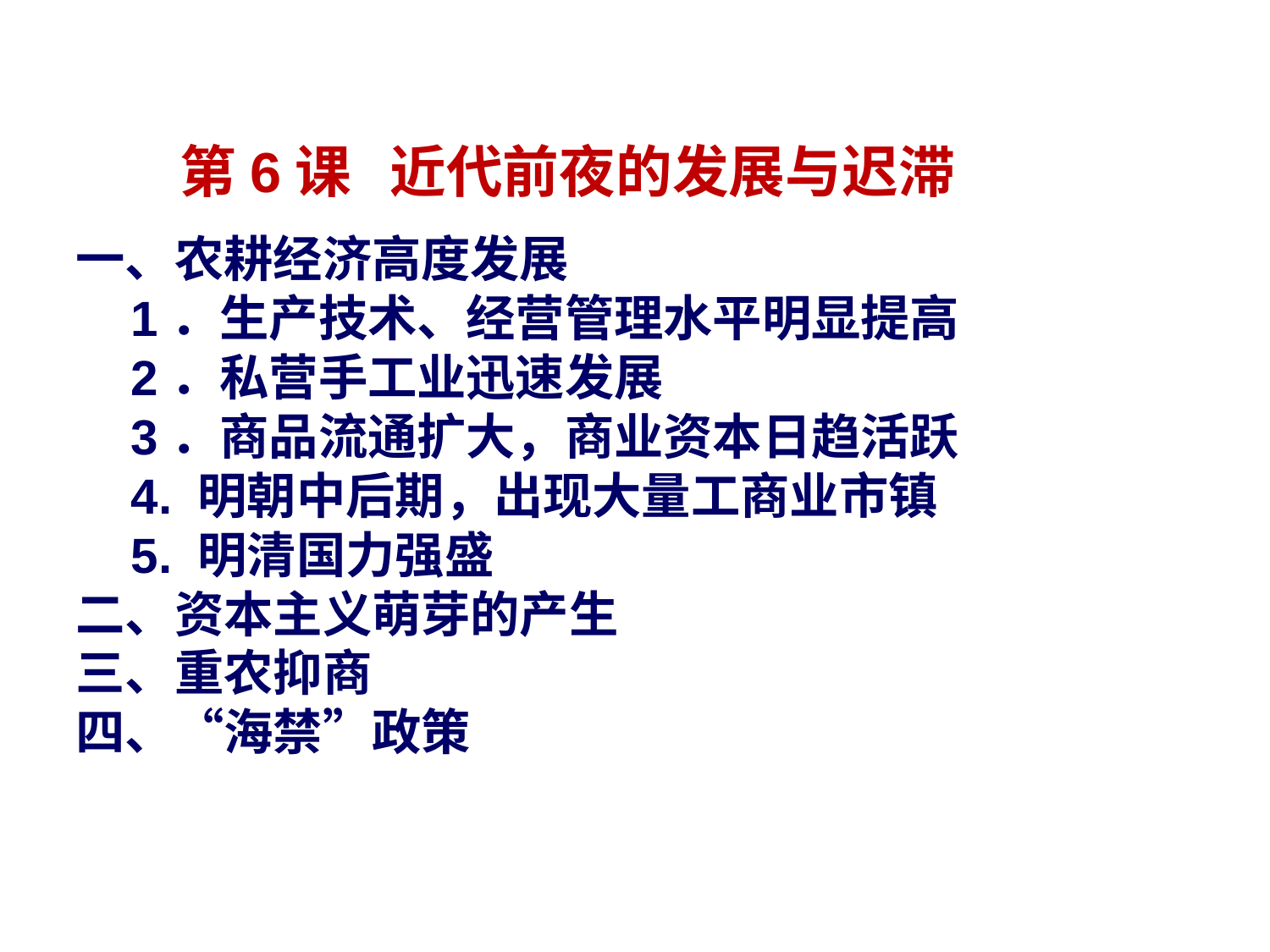

第6课   近代前夜的发展与迟滞

一、农耕经济高度发展
    1．生产技术、经营管理水平明显提高
    2．私营手工业迅速发展
    3．商品流通扩大，商业资本日趋活跃
    4. 明朝中后期，出现大量工商业市镇
    5. 明清国力强盛
二、资本主义萌芽的产生
三、重农抑商
四、“海禁”政策